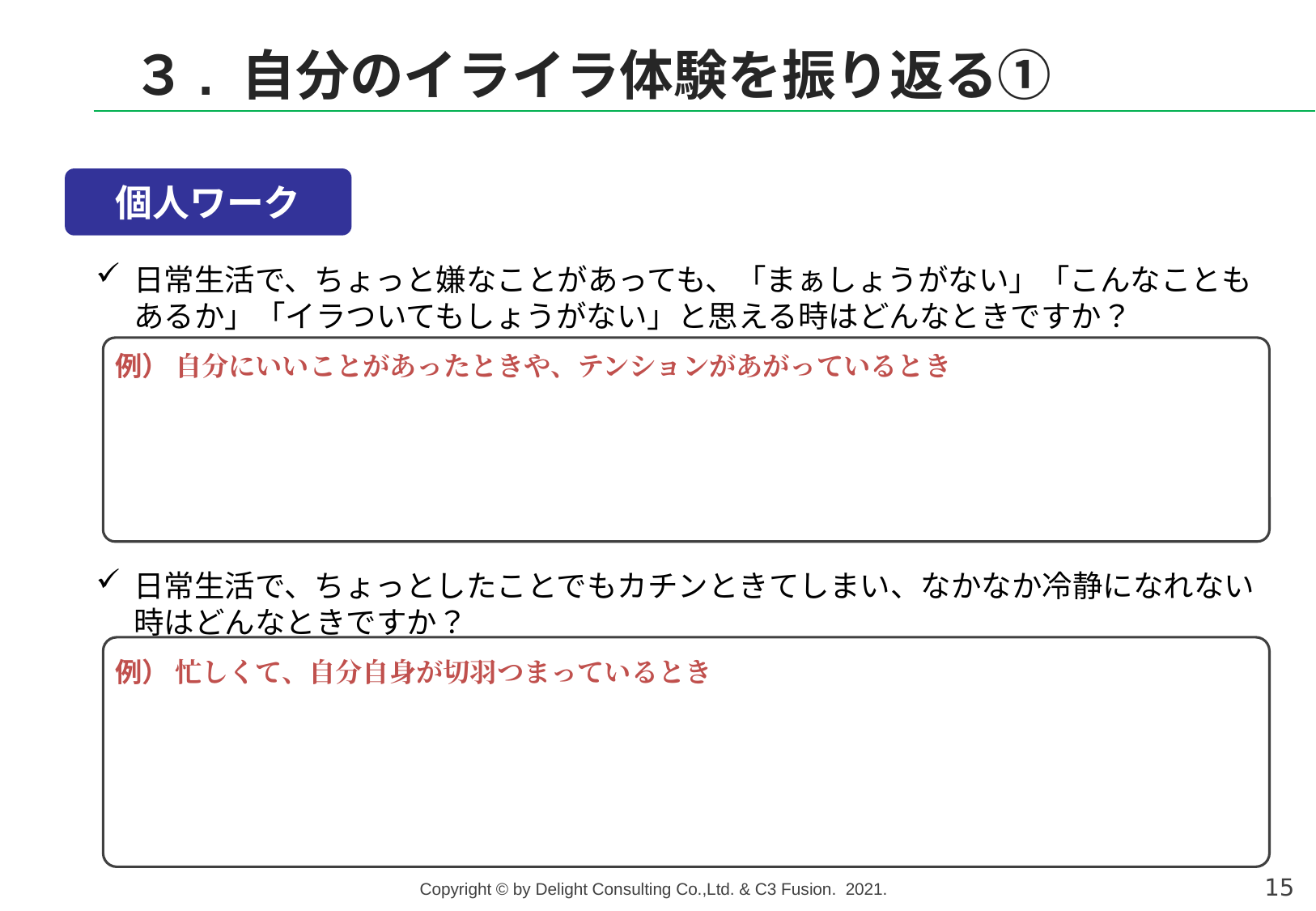

３. 自分のイライラ体験を振り返る①
個人ワーク
日常生活で、ちょっと嫌なことがあっても、「まぁしょうがない」「こんなこともあるか」「イラついてもしょうがない」と思える時はどんなときですか？

例） 自分にいいことがあったときや、テンションがあがっているとき
日常生活で、ちょっとしたことでもカチンときてしまい、なかなか冷静になれない時はどんなときですか？

例） 忙しくて、自分自身が切羽つまっているとき
15